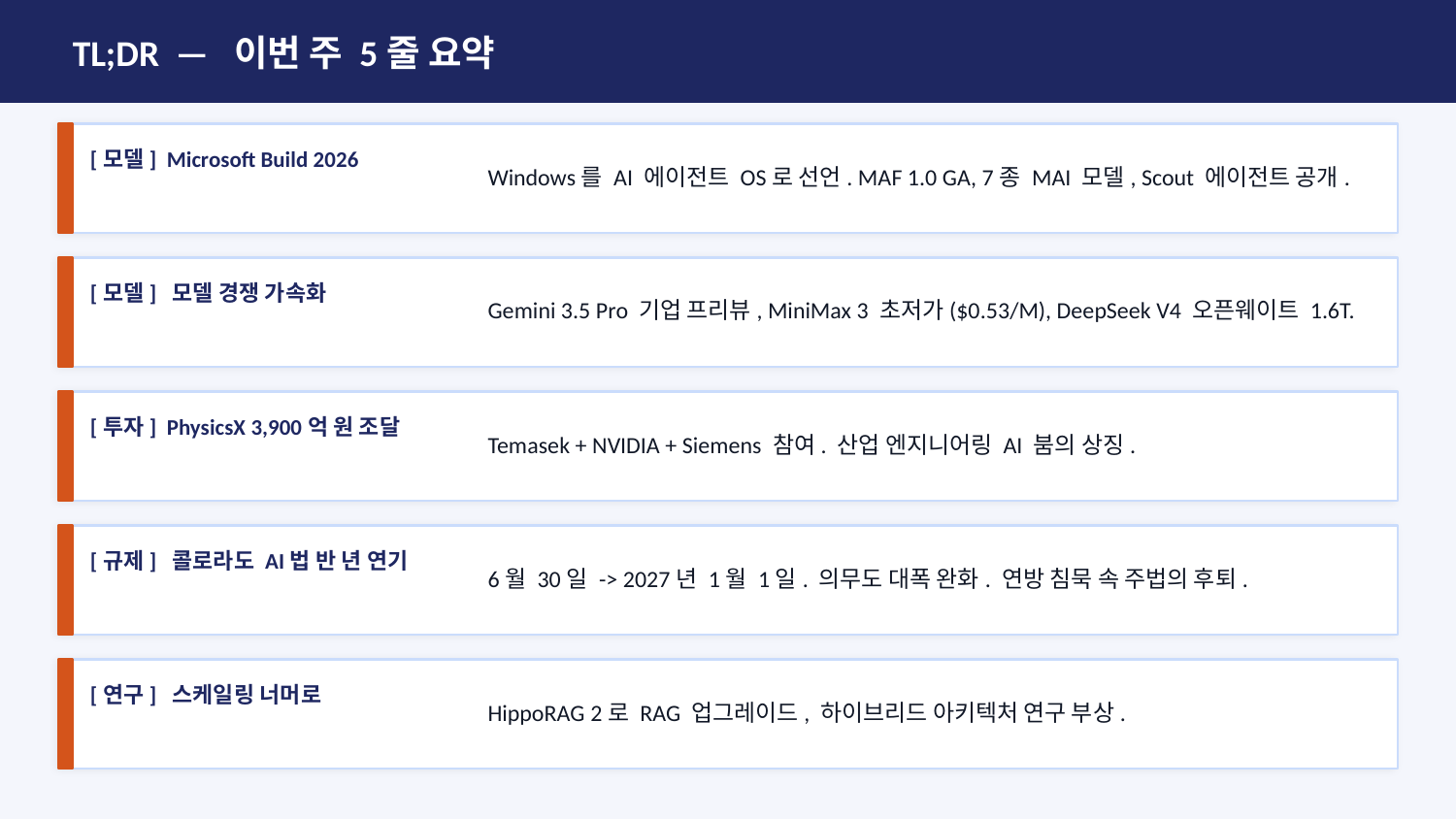

TL;DR  —  이번 주 5줄 요약

Windows를 AI 에이전트 OS로 선언. MAF 1.0 GA, 7종 MAI 모델, Scout 에이전트 공개.
[모델]  Microsoft Build 2026

Gemini 3.5 Pro 기업 프리뷰, MiniMax 3 초저가($0.53/M), DeepSeek V4 오픈웨이트 1.6T.
[모델]  모델 경쟁 가속화

Temasek + NVIDIA + Siemens 참여. 산업 엔지니어링 AI 붐의 상징.
[투자]  PhysicsX 3,900억 원 조달

6월 30일 -> 2027년 1월 1일. 의무도 대폭 완화. 연방 침묵 속 주법의 후퇴.
[규제]  콜로라도 AI법 반 년 연기

HippoRAG 2로 RAG 업그레이드, 하이브리드 아키텍처 연구 부상.
[연구]  스케일링 너머로